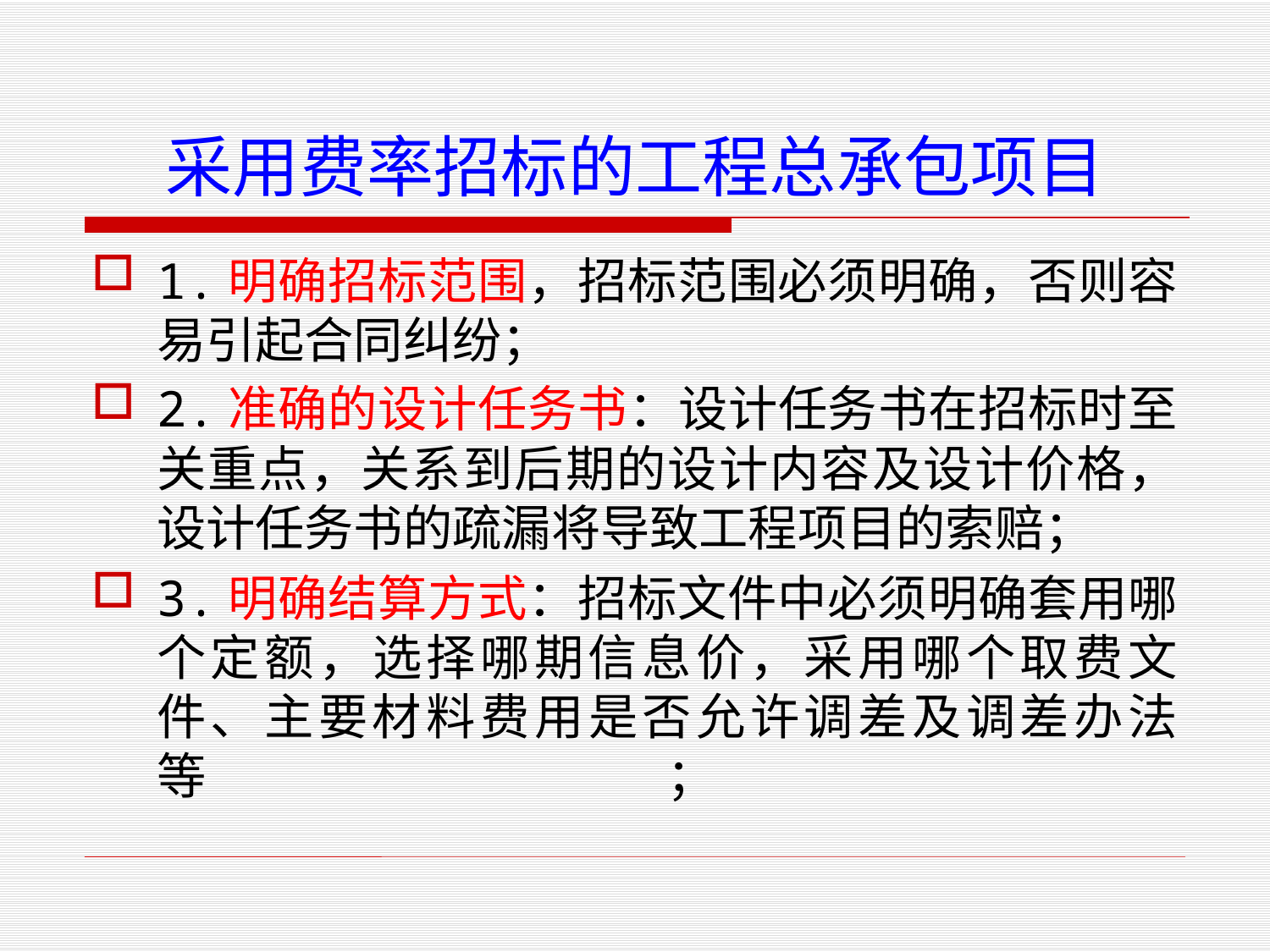

# 采用费率招标的工程总承包项目
1.明确招标范围，招标范围必须明确，否则容易引起合同纠纷；
2.准确的设计任务书：设计任务书在招标时至关重点，关系到后期的设计内容及设计价格，设计任务书的疏漏将导致工程项目的索赔；
3.明确结算方式：招标文件中必须明确套用哪个定额，选择哪期信息价，采用哪个取费文件、主要材料费用是否允许调差及调差办法等；